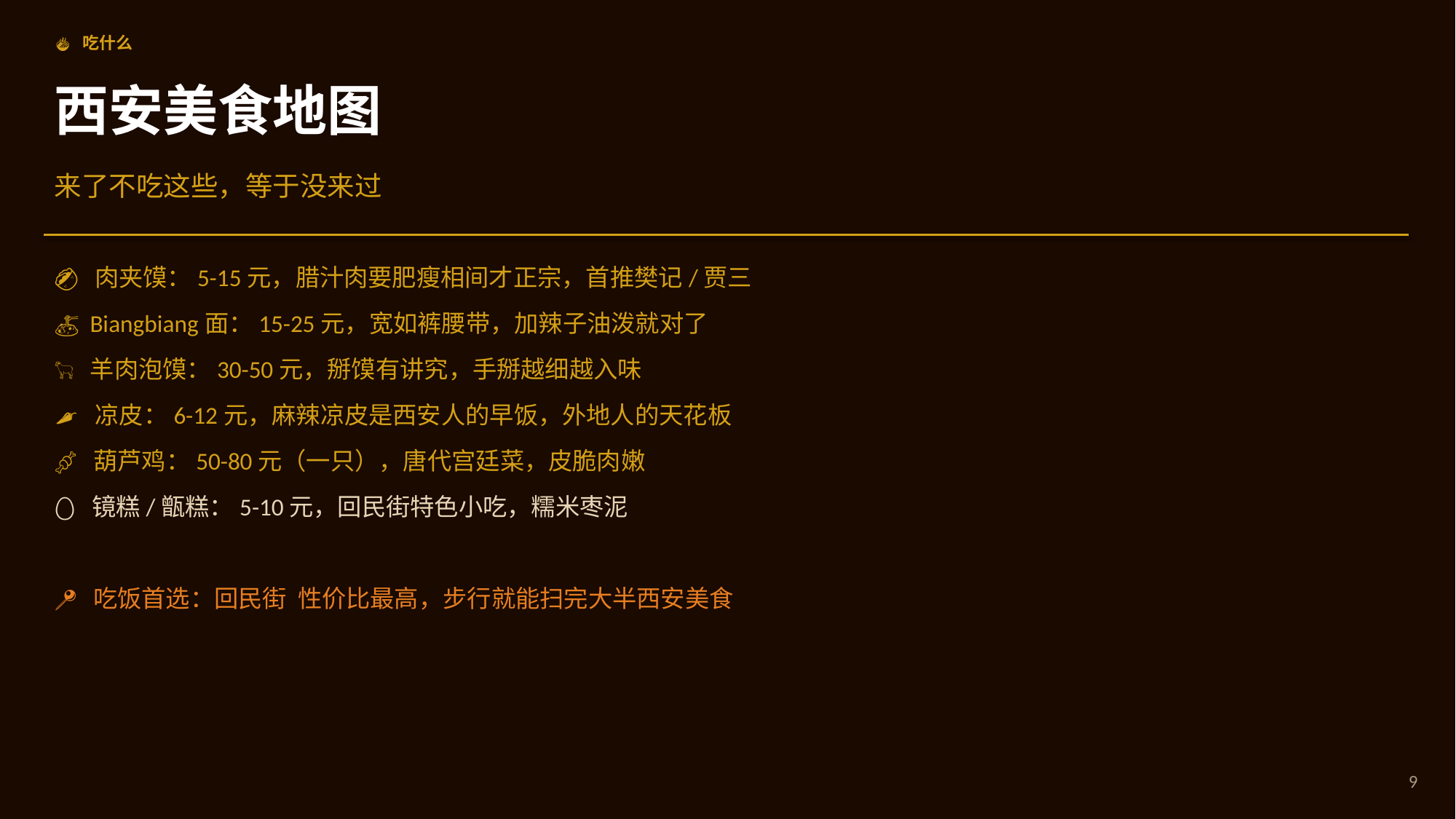

🍜  吃什么
西安美食地图
来了不吃这些，等于没来过
🥙  肉夹馍：5-15元，腊汁肉要肥瘦相间才正宗，首推樊记/贾三
🍝  Biangbiang面：15-25元，宽如裤腰带，加辣子油泼就对了
🐑  羊肉泡馍：30-50元，掰馍有讲究，手掰越细越入味
🌶  凉皮：6-12元，麻辣凉皮是西安人的早饭，外地人的天花板
🍖  葫芦鸡：50-80元（一只），唐代宫廷菜，皮脆肉嫩
🥚  镜糕/甑糕：5-10元，回民街特色小吃，糯米枣泥

📍  吃饭首选：回民街  性价比最高，步行就能扫完大半西安美食
9